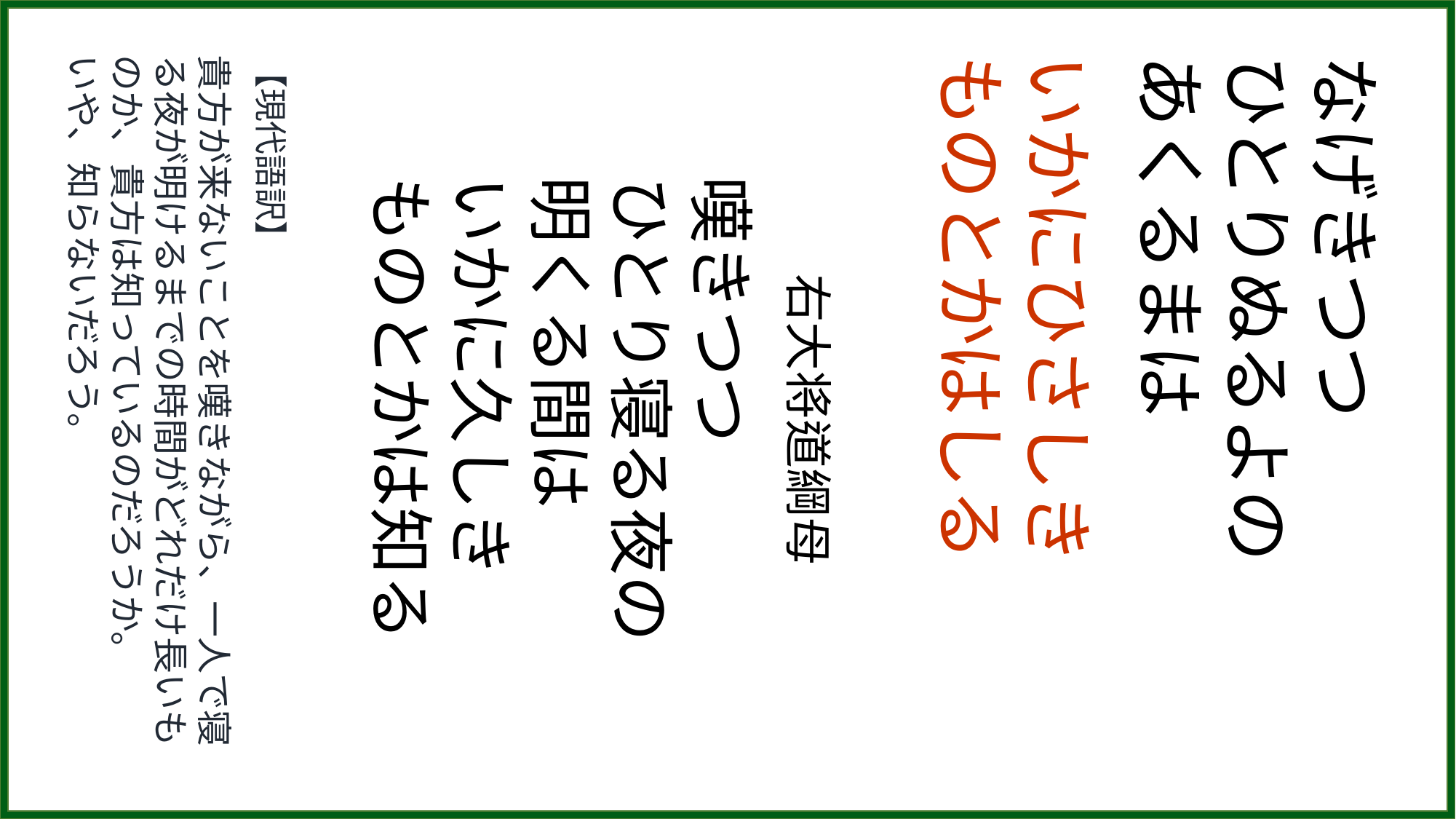

【現代語訳】

貴方が来ないことを嘆きながら、一人で寝る夜が明けるまでの時間がどれだけ長いものか、貴方は知っているのだろうか。
いや、知らないだろう。
　　右大将道綱母

嘆きつつ
ひとり寝る夜の
明くる間は
いかに久しき
ものとかは知る
いかにひさしき
ものとかはしる
なげきつつ
ひとりぬるよの
あくるまは